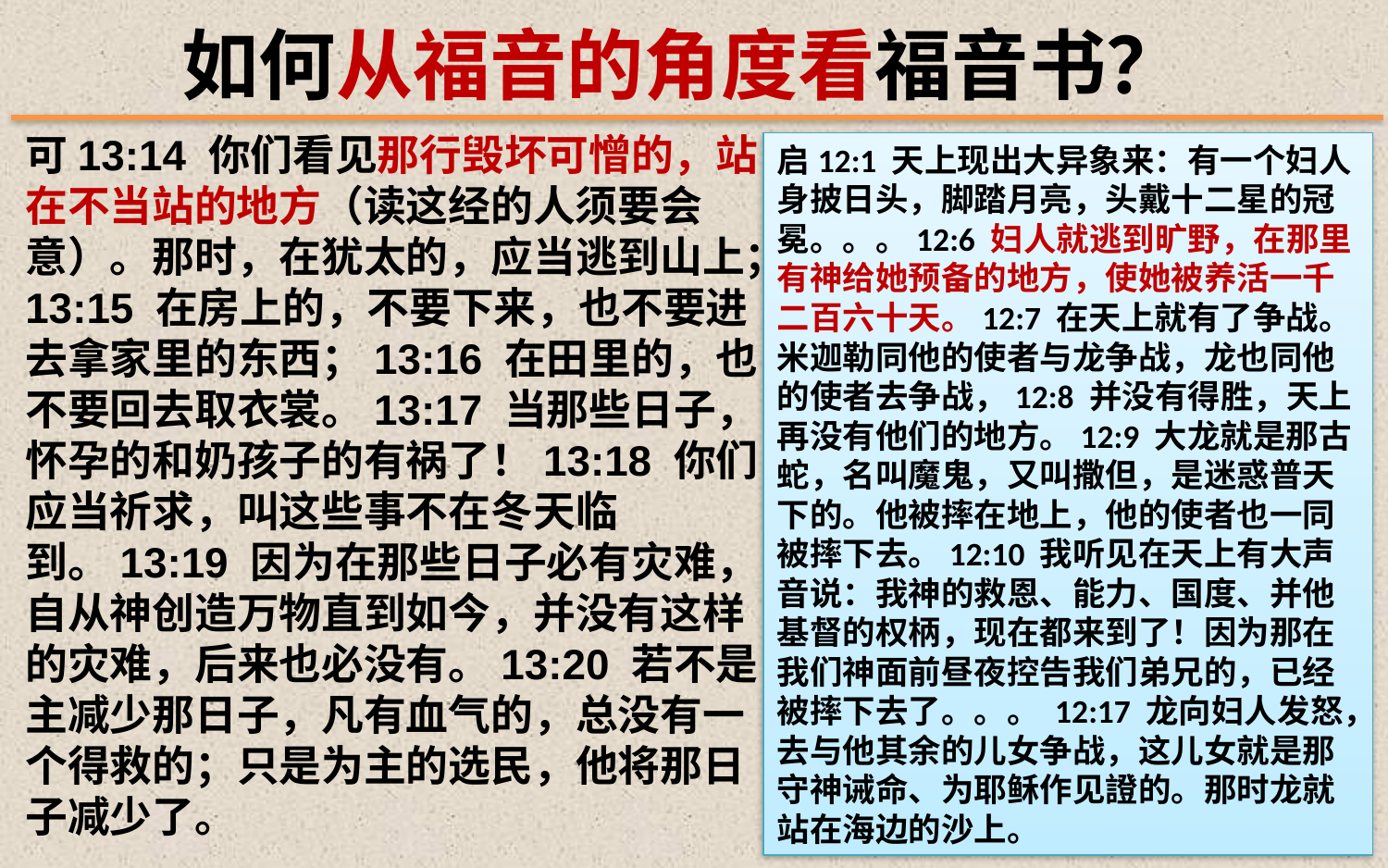

如何从福音的角度看福音书？
可13:14 你们看见那行毁坏可憎的，站在不当站的地方（读这经的人须要会意）。那时，在犹太的，应当逃到山上；13:15 在房上的，不要下来，也不要进去拿家里的东西；13:16 在田里的，也不要回去取衣裳。13:17 当那些日子，怀孕的和奶孩子的有祸了！13:18 你们应当祈求，叫这些事不在冬天临到。13:19 因为在那些日子必有灾难，自从神创造万物直到如今，并没有这样的灾难，后来也必没有。13:20 若不是主减少那日子，凡有血气的，总没有一个得救的；只是为主的选民，他将那日子减少了。
启12:1 天上现出大异象来：有一个妇人身披日头，脚踏月亮，头戴十二星的冠冕。。。12:6 妇人就逃到旷野，在那里有神给她预备的地方，使她被养活一千二百六十天。12:7 在天上就有了争战。米迦勒同他的使者与龙争战，龙也同他的使者去争战，12:8 并没有得胜，天上再没有他们的地方。12:9 大龙就是那古蛇，名叫魔鬼，又叫撒但，是迷惑普天下的。他被摔在地上，他的使者也一同被摔下去。12:10 我听见在天上有大声音说：我神的救恩、能力、国度、并他基督的权柄，现在都来到了！因为那在我们神面前昼夜控告我们弟兄的，已经被摔下去了。。。 12:17 龙向妇人发怒，去与他其余的儿女争战，这儿女就是那守神诫命、为耶稣作见證的。那时龙就站在海边的沙上。